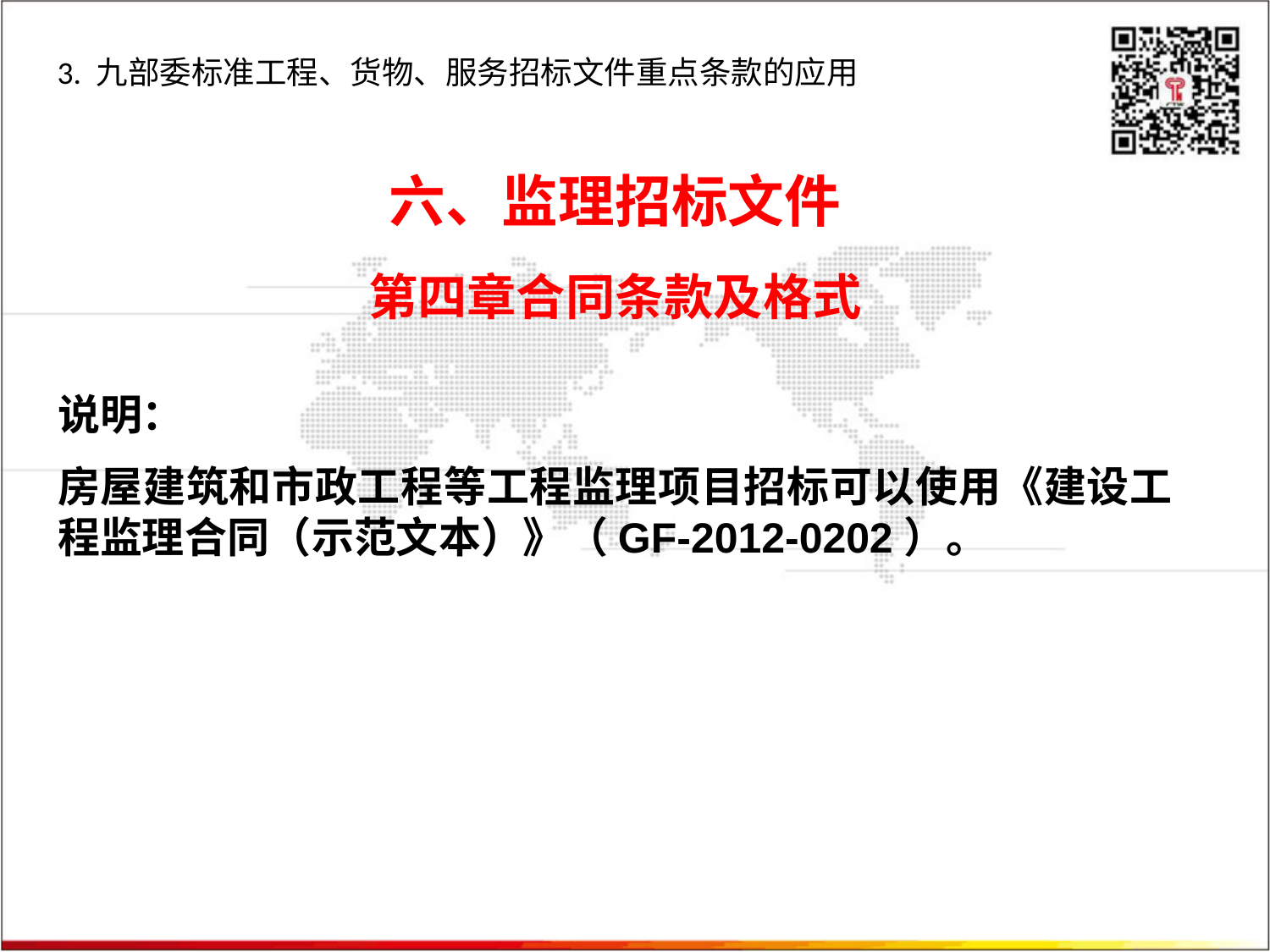

3. 九部委标准工程、货物、服务招标文件重点条款的应用
六、监理招标文件
第四章合同条款及格式
说明：
房屋建筑和市政工程等工程监理项目招标可以使用《建设工程监理合同（示范文本）》（GF-2012-0202）。